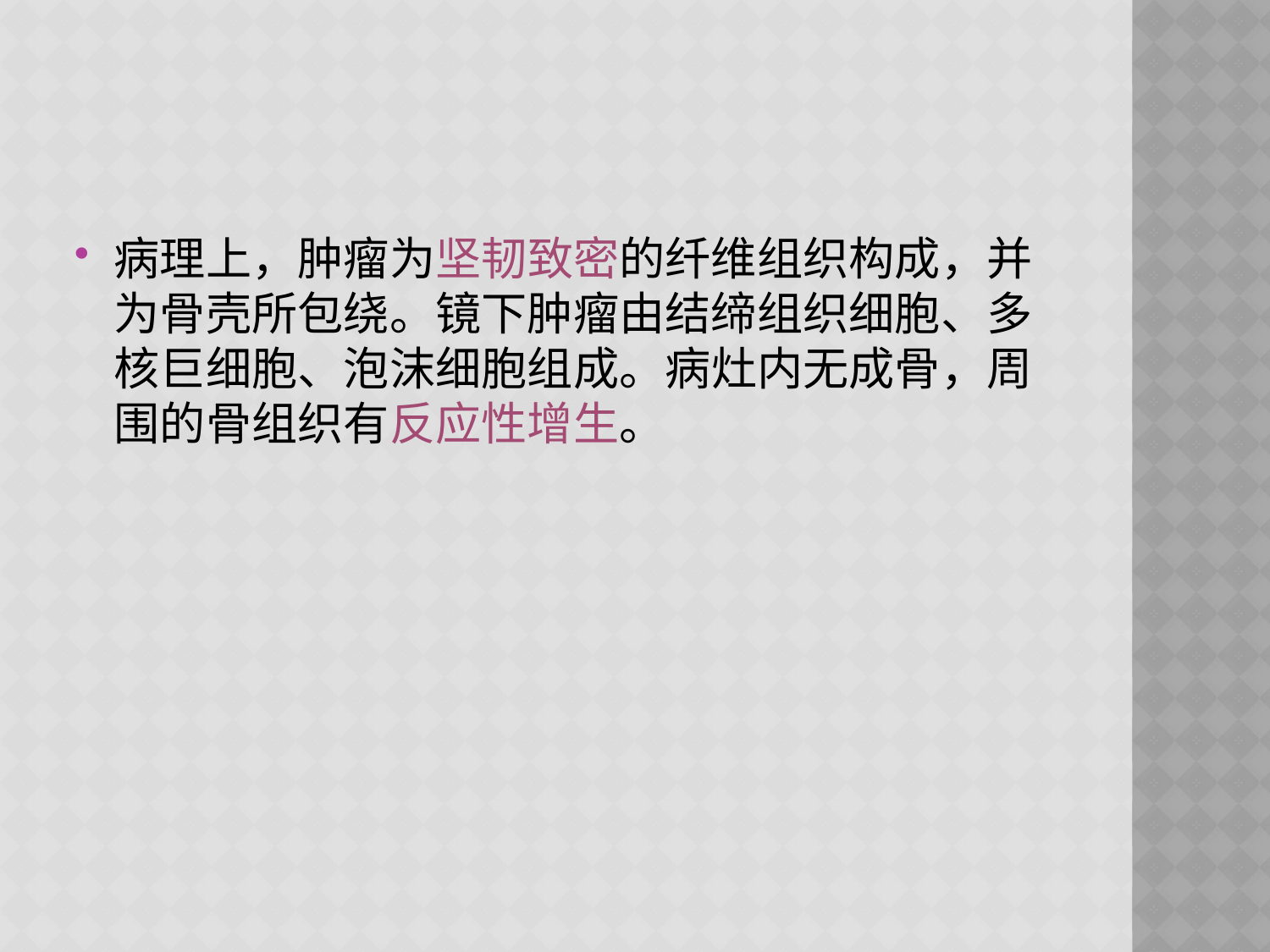

#
病理上，肿瘤为坚韧致密的纤维组织构成，并为骨壳所包绕。镜下肿瘤由结缔组织细胞、多核巨细胞、泡沫细胞组成。病灶内无成骨，周围的骨组织有反应性增生。